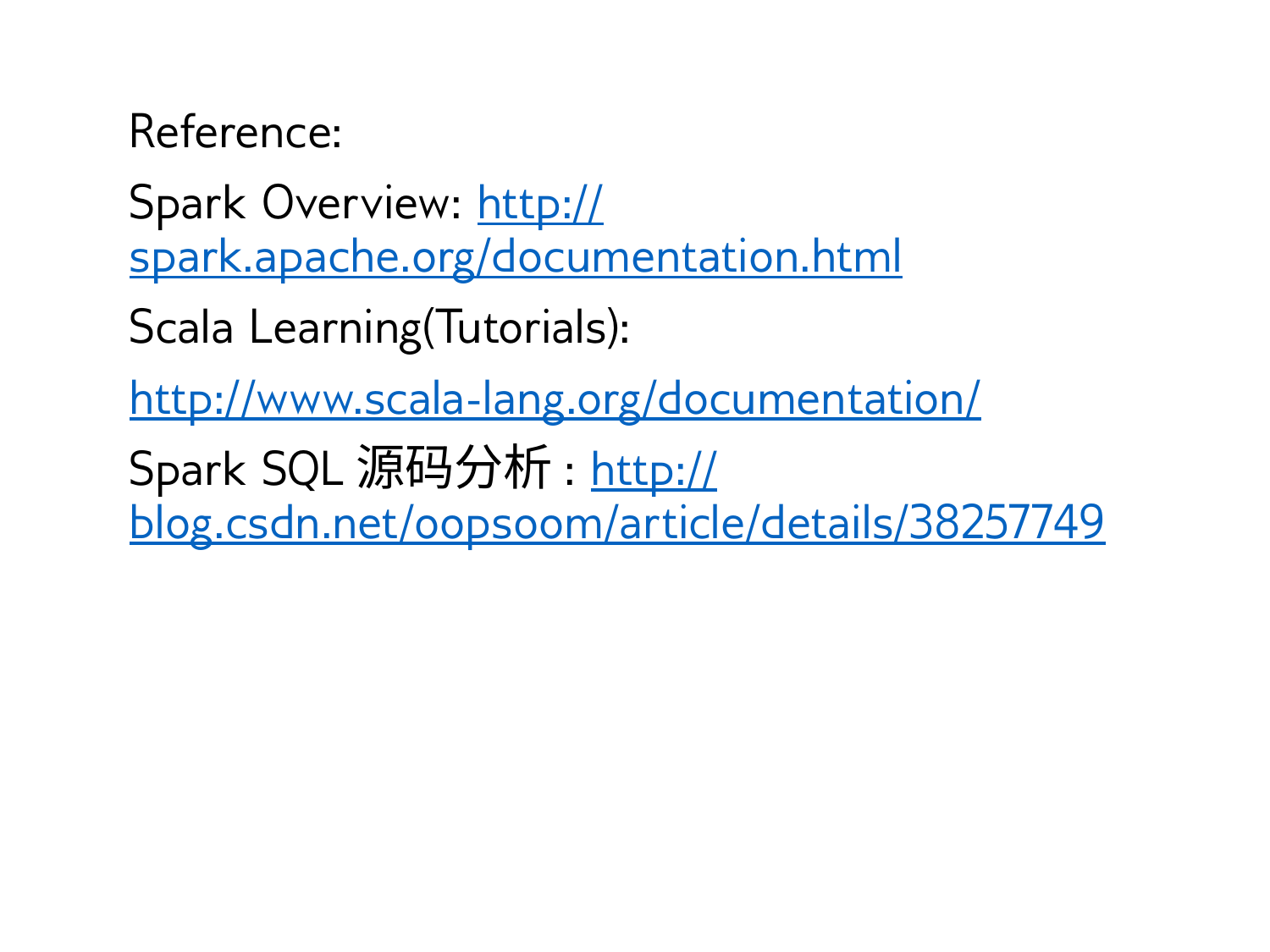

Reference:
Spark Overview: http://spark.apache.org/documentation.html
Scala Learning(Tutorials):
http://www.scala-lang.org/documentation/
Spark SQL源码分析: http://blog.csdn.net/oopsoom/article/details/38257749